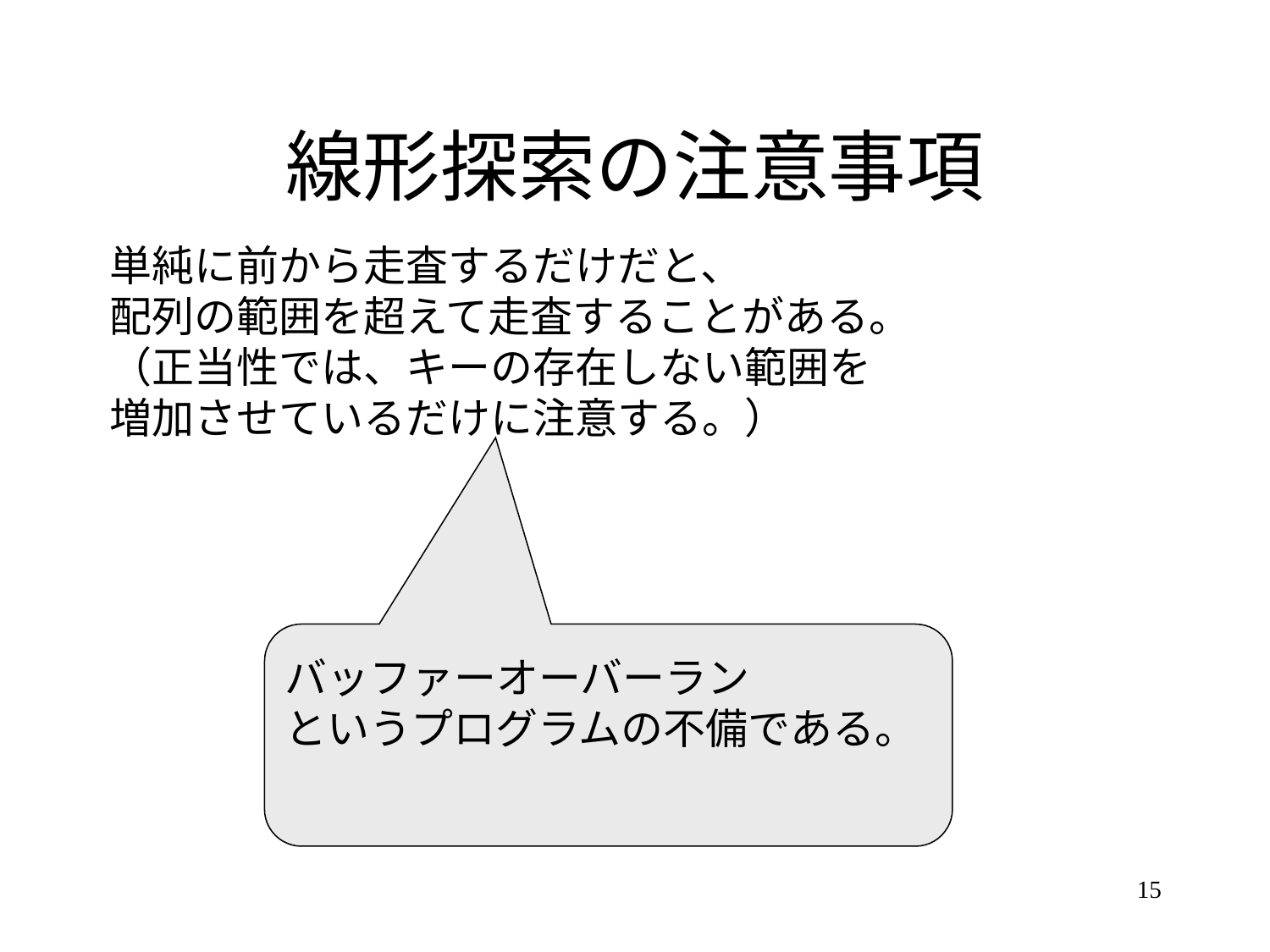

# 線形探索の注意事項
単純に前から走査するだけだと、
配列の範囲を超えて走査することがある。
（正当性では、キーの存在しない範囲を
増加させているだけに注意する。）

バッファーオーバーラン
というプログラムの不備である。
15